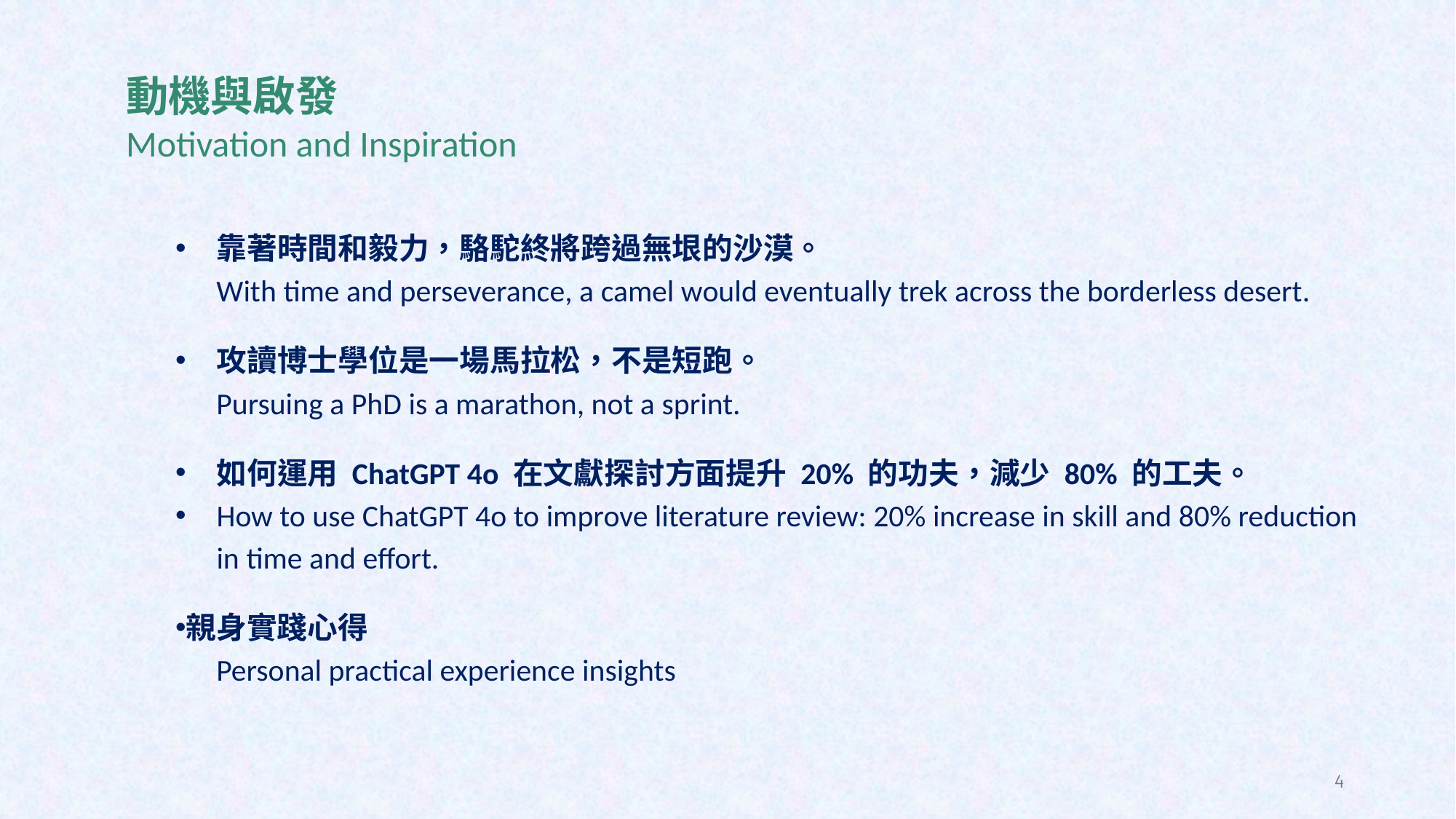

動機與啟發
Motivation and Inspiration
靠著時間和毅力，駱駝終將跨過無垠的沙漠。
With time and perseverance, a camel would eventually trek across the borderless desert.
攻讀博士學位是一場馬拉松，不是短跑。
Pursuing a PhD is a marathon, not a sprint.
如何運用 ChatGPT 4o 在文獻探討方面提升 20% 的功夫，減少 80% 的工夫。
How to use ChatGPT 4o to improve literature review: 20% increase in skill and 80% reduction in time and effort.
親身實踐心得
Personal practical experience insights
4